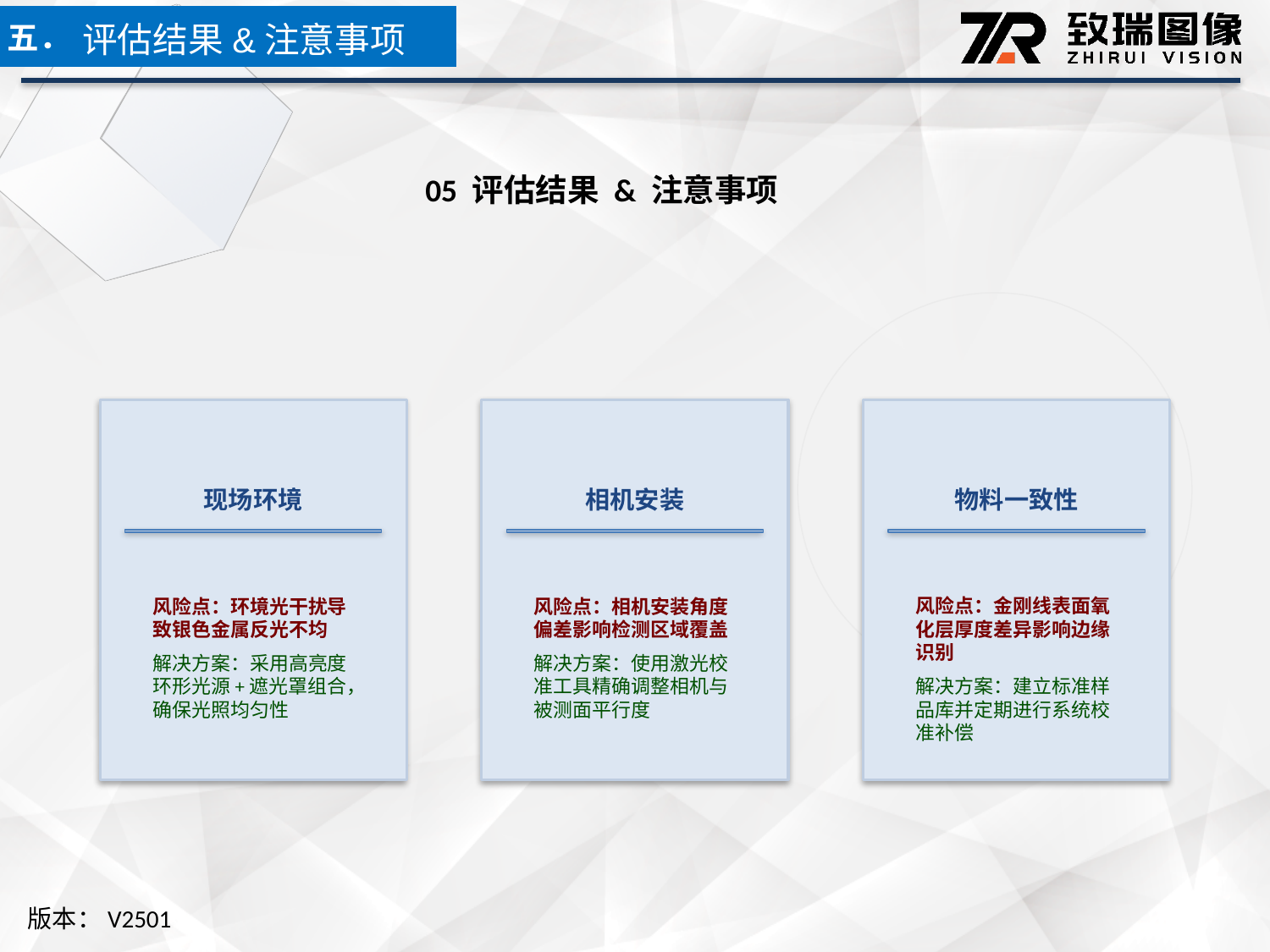

五．
评估结果&注意事项

05 评估结果 & 注意事项

现场环境

相机安装

物料一致性

风险点：环境光干扰导致银色金属反光不均
解决方案：采用高亮度环形光源+遮光罩组合，确保光照均匀性

风险点：相机安装角度偏差影响检测区域覆盖
解决方案：使用激光校准工具精确调整相机与被测面平行度

风险点：金刚线表面氧化层厚度差异影响边缘识别
解决方案：建立标准样品库并定期进行系统校准补偿